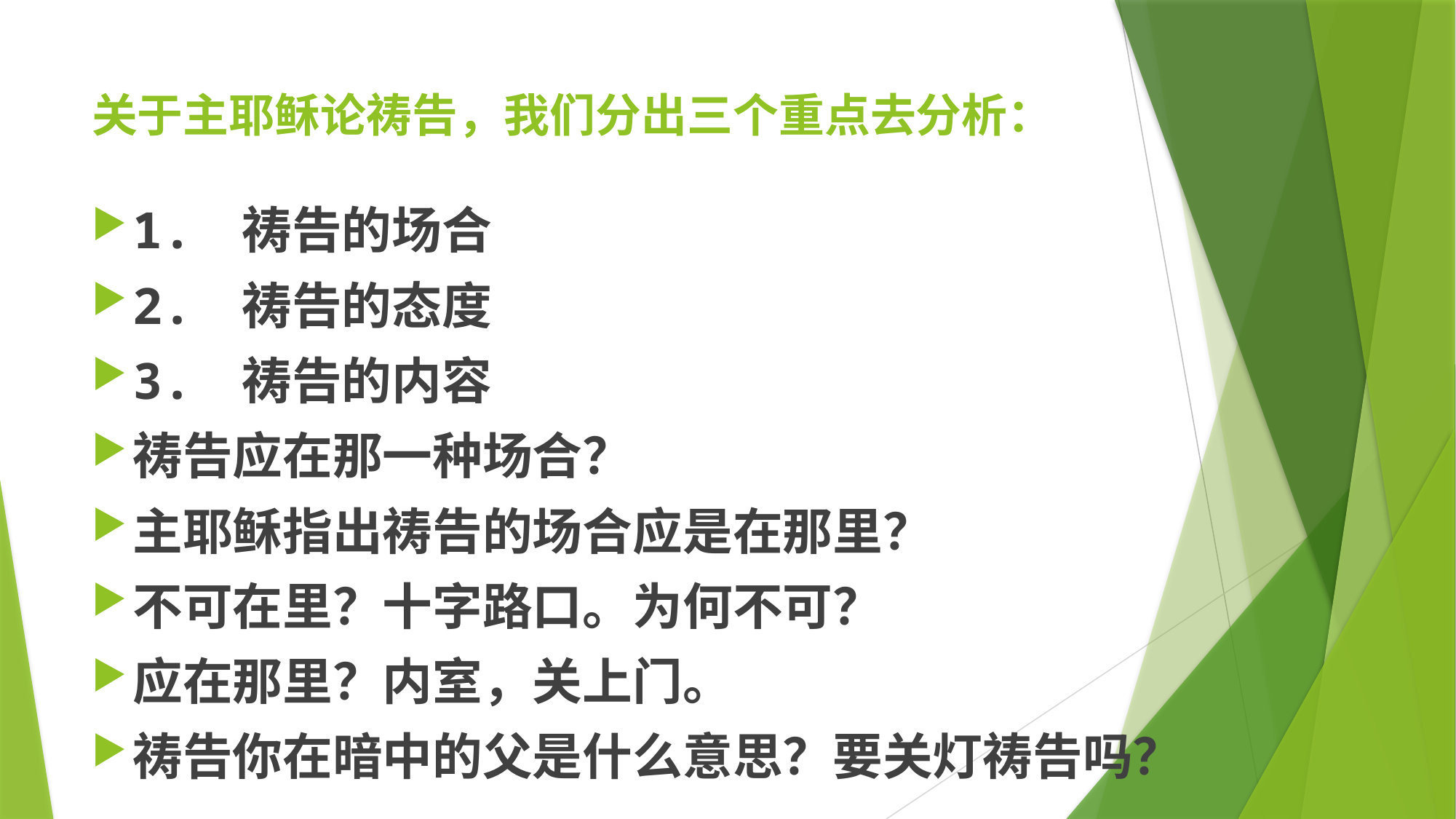

# 关于主耶稣论祷告，我们分出三个重点去分析：
1.	祷告的场合
2.	祷告的态度
3.	祷告的内容
祷告应在那一种场合？
主耶稣指出祷告的场合应是在那里？
不可在里？十字路口。为何不可？
应在那里？内室，关上门。
祷告你在暗中的父是什么意思？要关灯祷告吗？